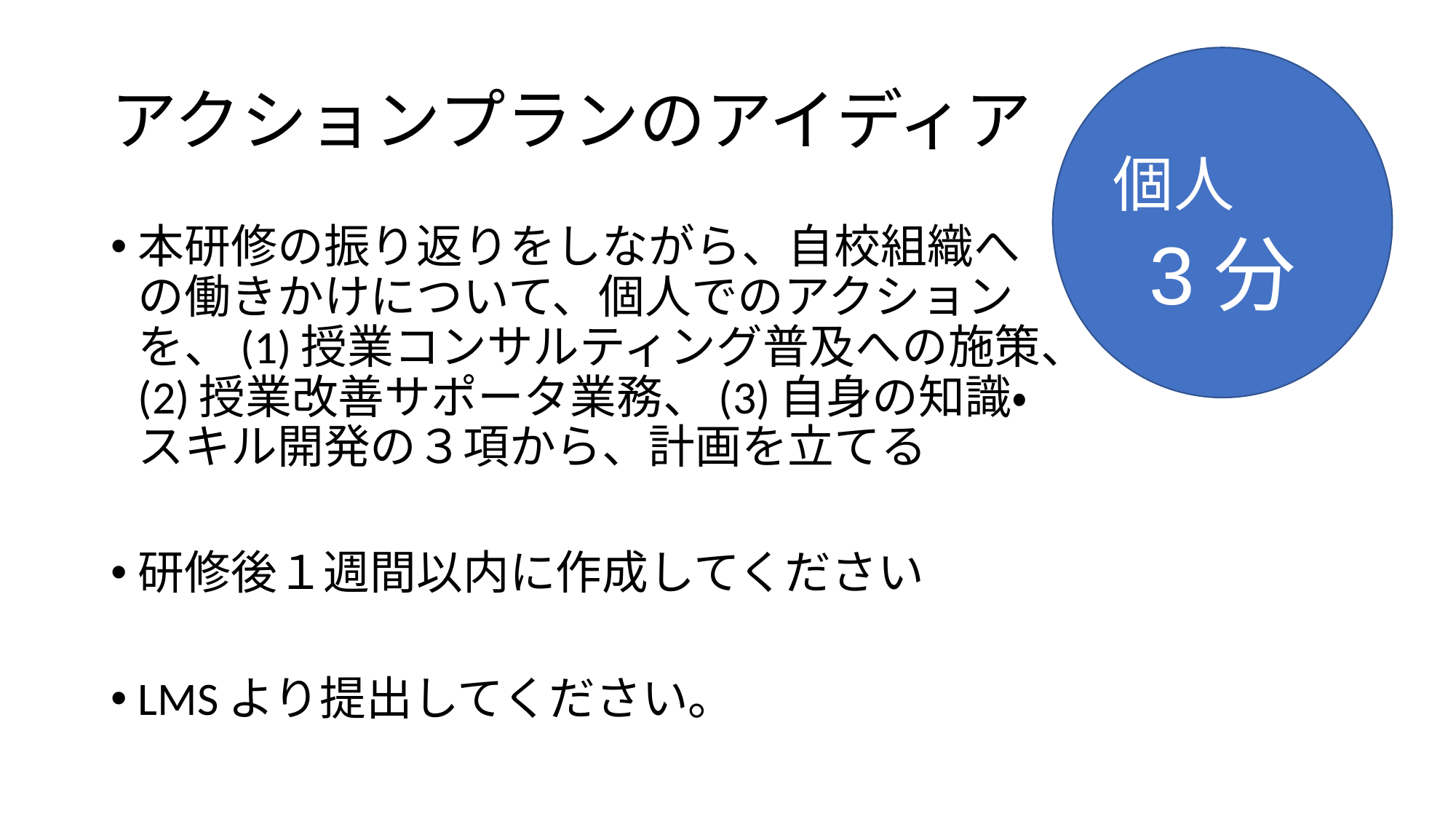

# アクションプランのアイディア
個人　3分
本研修の振り返りをしながら、自校組織への働きかけについて、個人でのアクションを、(1)授業コンサルティング普及への施策、(2)授業改善サポータ業務、(3)自身の知識・スキル開発の３項から、計画を立てる

研修後１週間以内に作成してください

LMSより提出してください。